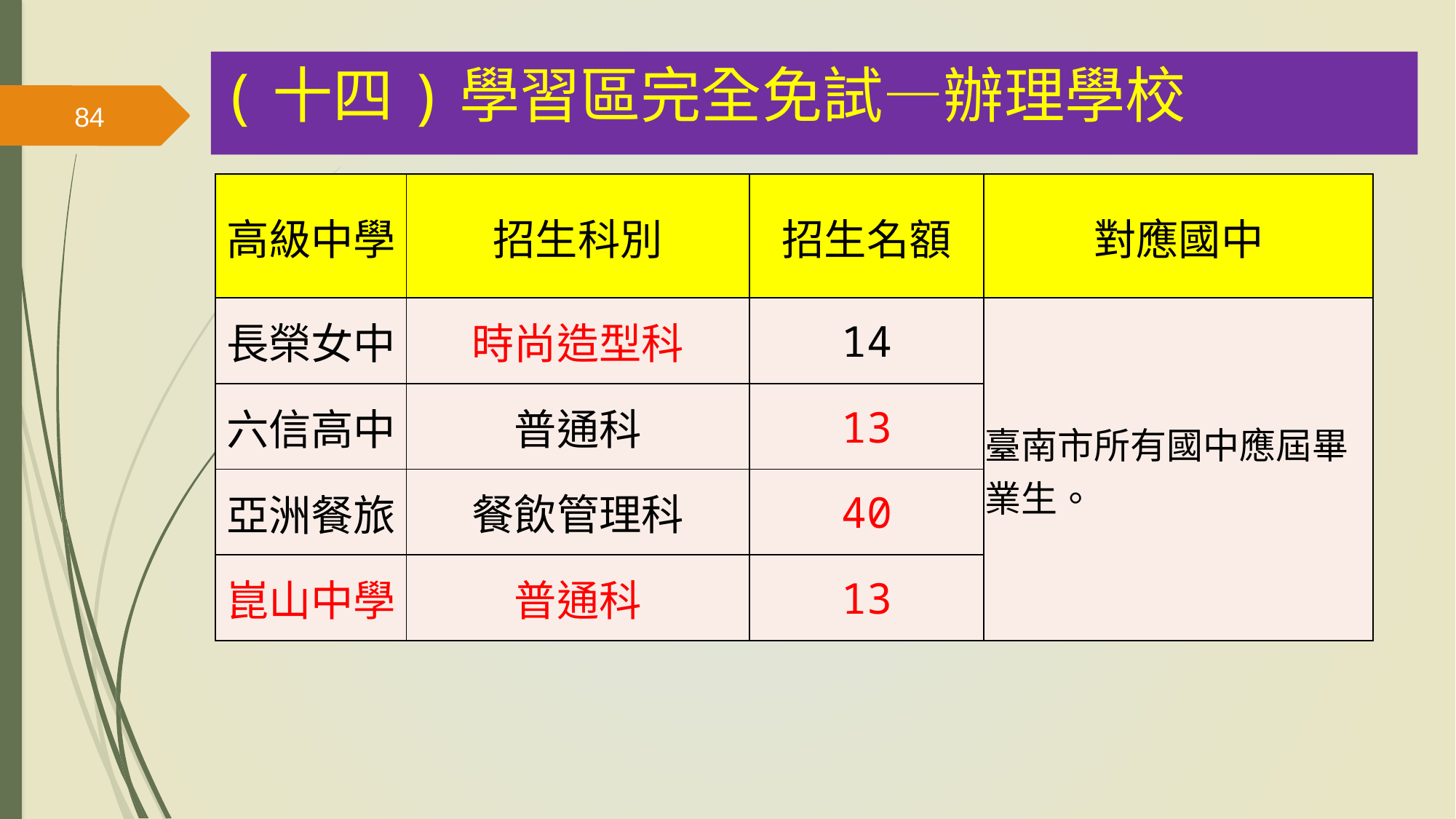

(十四)學習區完全免試—辦理學校
84
| 高級中學 | 招生科別 | 招生名額 | 對應國中 |
| --- | --- | --- | --- |
| 長榮女中 | 時尚造型科 | 14 | 臺南市所有國中應屆畢業生。 |
| 六信高中 | 普通科 | 13 |  |
| 亞洲餐旅 | 餐飲管理科 | 40 |  |
| 崑山中學 | 普通科 | 13 |  |